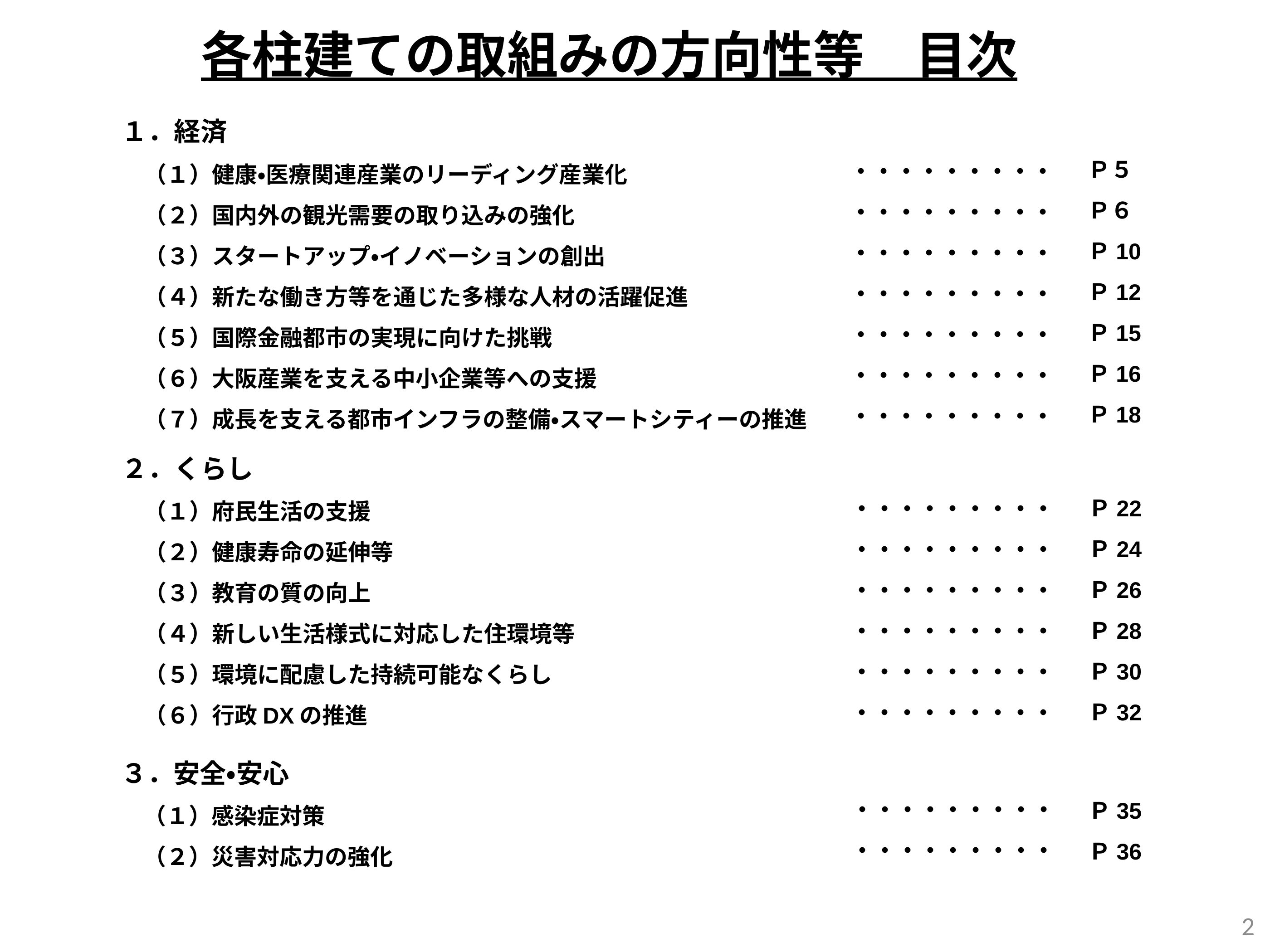

各柱建ての取組みの方向性等　目次
１．経済
　（１）健康・医療関連産業のリーディング産業化
　（２）国内外の観光需要の取り込みの強化
　（３）スタートアップ・イノベーションの創出
　（４）新たな働き方等を通じた多様な人材の活躍促進
　（５）国際金融都市の実現に向けた挑戦
　（６）大阪産業を支える中小企業等への支援
　（７）成長を支える都市インフラの整備・スマートシティーの推進
Ｐ５
Ｐ６
Ｐ10
Ｐ12
Ｐ15
Ｐ16
Ｐ18
・・・・・・・・・
・・・・・・・・・
・・・・・・・・・
・・・・・・・・・
・・・・・・・・・
・・・・・・・・・
・・・・・・・・・
２．くらし
　（１）府民生活の支援
　（２）健康寿命の延伸等
　（３）教育の質の向上
　（４）新しい生活様式に対応した住環境等
　（５）環境に配慮した持続可能なくらし
　（６）行政DXの推進
Ｐ22
Ｐ24
Ｐ26
Ｐ28
Ｐ30
Ｐ32
・・・・・・・・・
・・・・・・・・・
・・・・・・・・・
・・・・・・・・・
・・・・・・・・・
・・・・・・・・・
３．安全・安心
　（１）感染症対策
　（２）災害対応力の強化

・・・・・・・・・
・・・・・・・・・
Ｐ35
Ｐ36
2